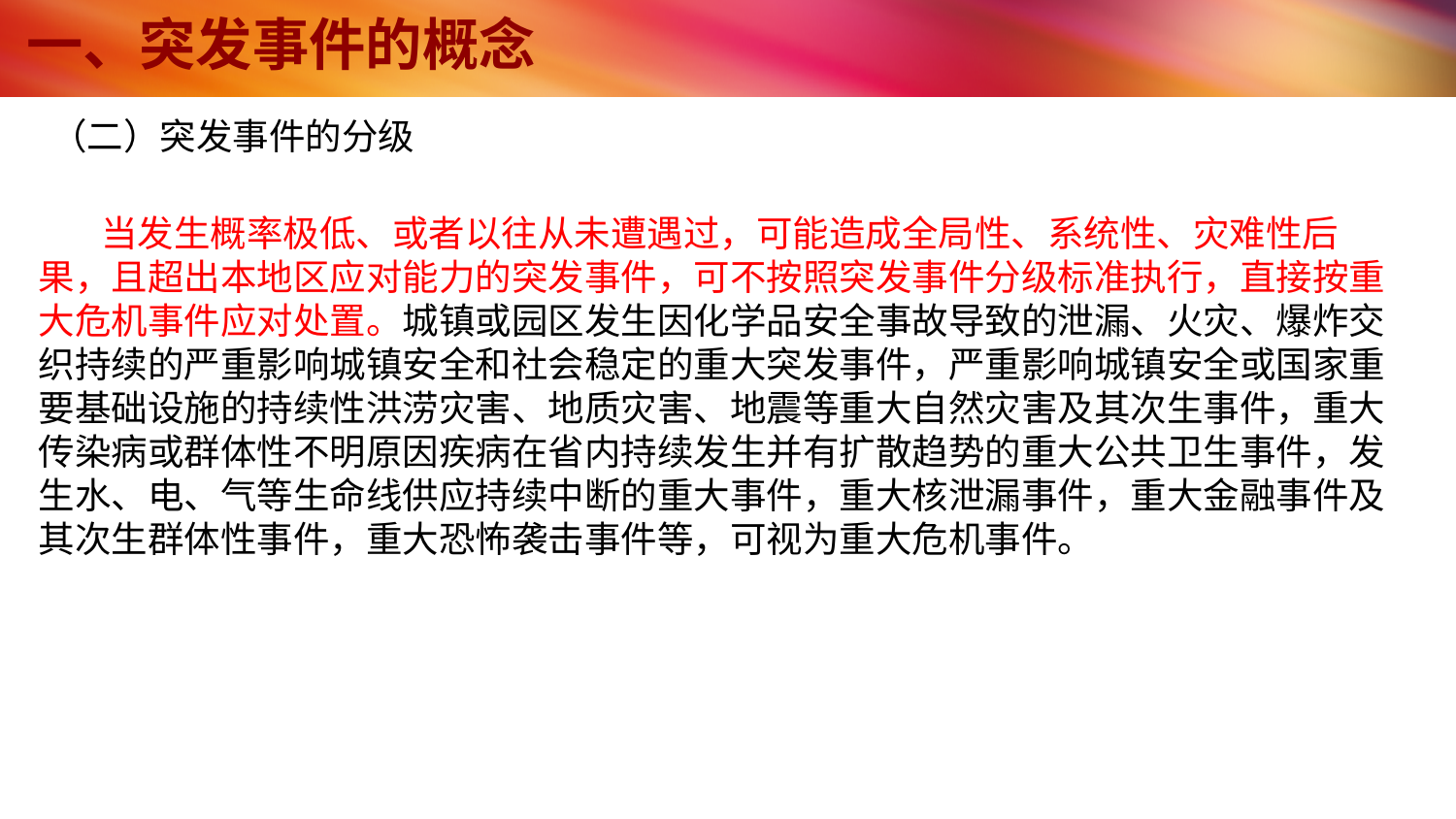

# 一、突发事件的概念
（二）突发事件的分级
当发生概率极低、或者以往从未遭遇过，可能造成全局性、系统性、灾难性后果，且超出本地区应对能力的突发事件，可不按照突发事件分级标准执行，直接按重大危机事件应对处置。城镇或园区发生因化学品安全事故导致的泄漏、火灾、爆炸交织持续的严重影响城镇安全和社会稳定的重大突发事件，严重影响城镇安全或国家重要基础设施的持续性洪涝灾害、地质灾害、地震等重大自然灾害及其次生事件，重大传染病或群体性不明原因疾病在省内持续发生并有扩散趋势的重大公共卫生事件，发生水、电、气等生命线供应持续中断的重大事件，重大核泄漏事件，重大金融事件及其次生群体性事件，重大恐怖袭击事件等，可视为重大危机事件。